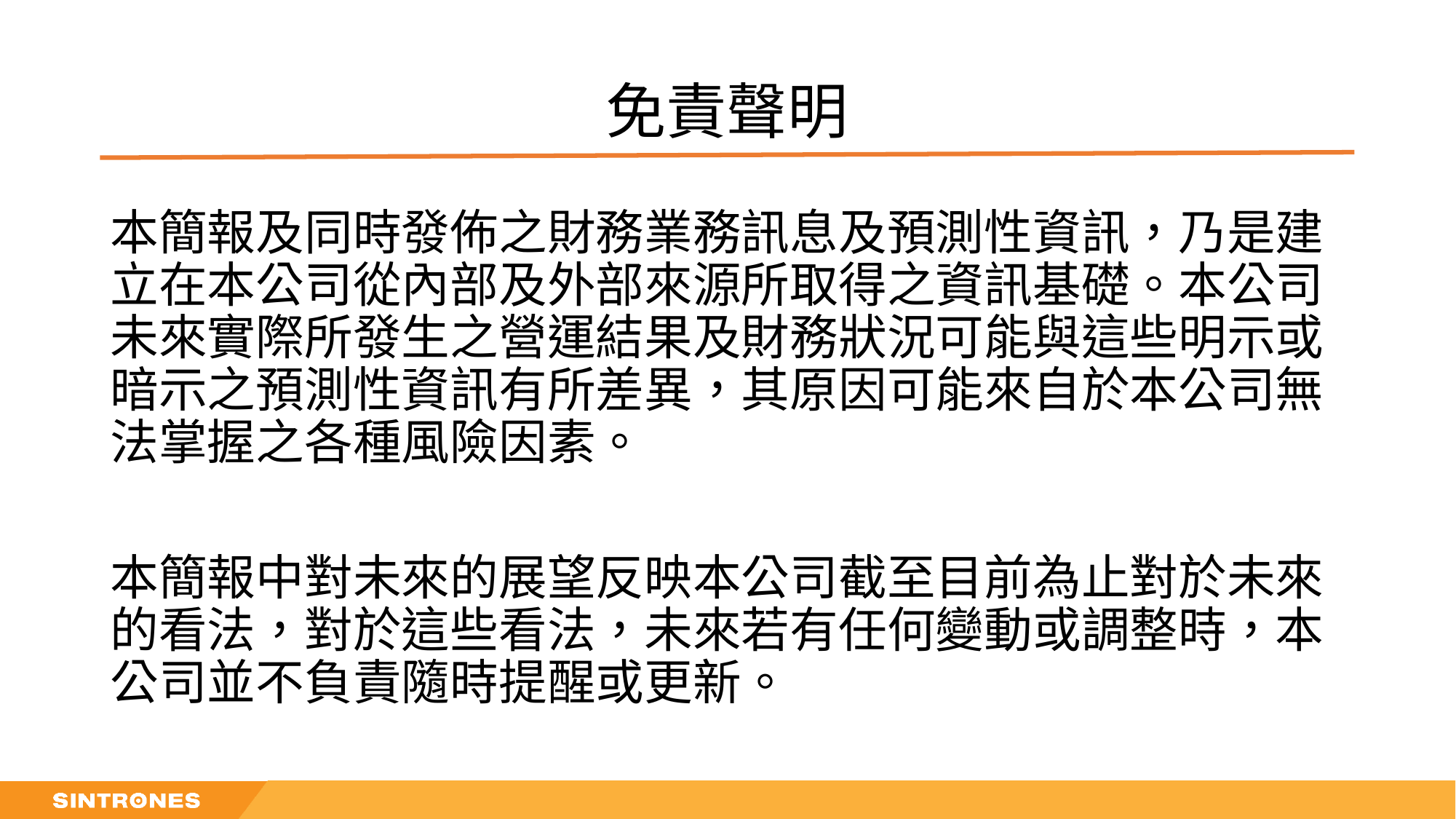

# 免責聲明
本簡報及同時發佈之財務業務訊息及預測性資訊，乃是建立在本公司從內部及外部來源所取得之資訊基礎。本公司未來實際所發生之營運結果及財務狀況可能與這些明示或暗示之預測性資訊有所差異，其原因可能來自於本公司無法掌握之各種風險因素。

本簡報中對未來的展望反映本公司截至目前為止對於未來的看法，對於這些看法，未來若有任何變動或調整時，本公司並不負責隨時提醒或更新。